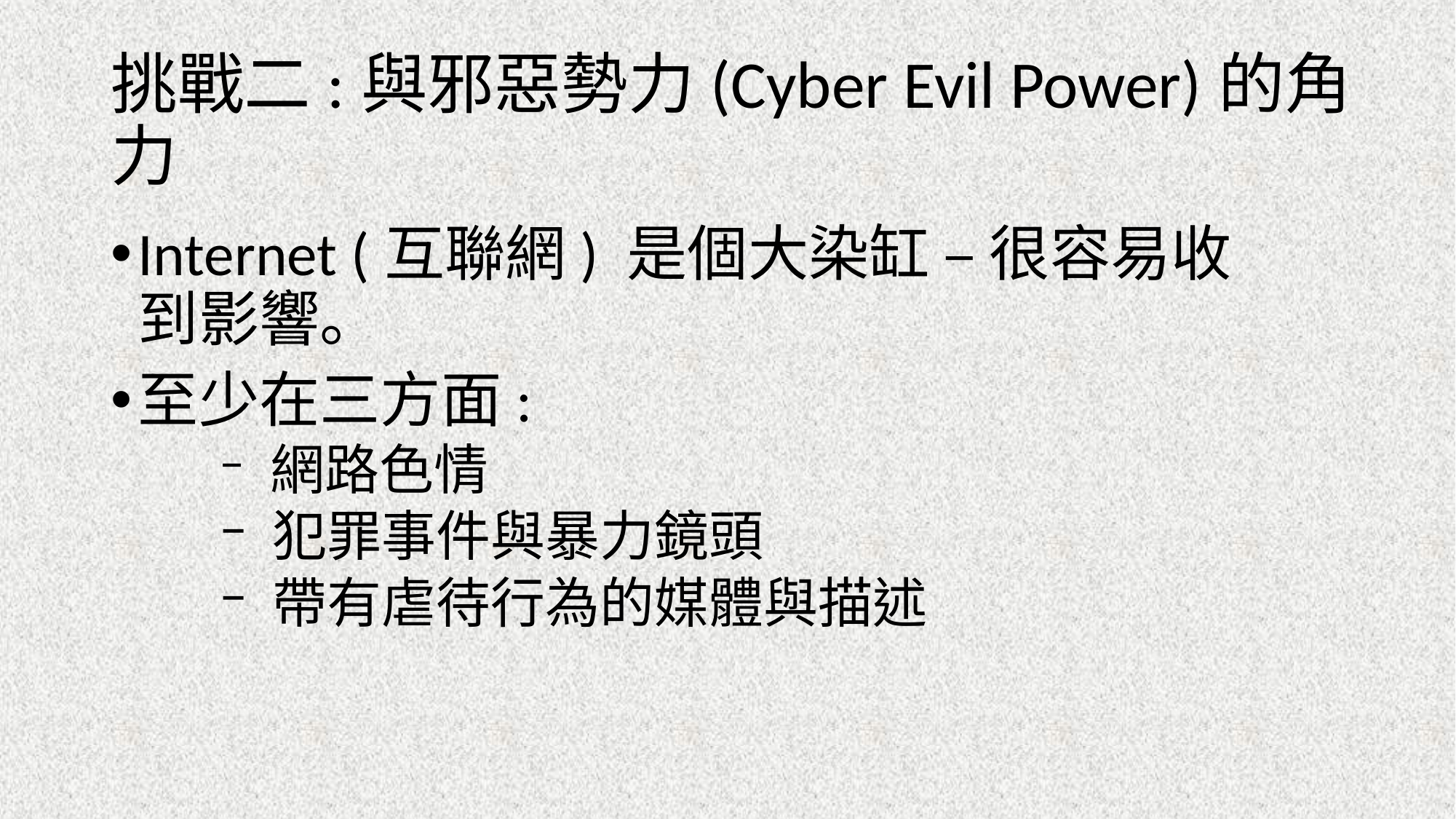

# 挑戰二:與邪惡勢力(Cyber Evil Power)的角力
Internet (互聯網) 是個大染缸 – 很容易收到影響。
至少在三方面:
 網路色情
 犯罪事件與暴力鏡頭
 帶有虐待行為的媒體與描述